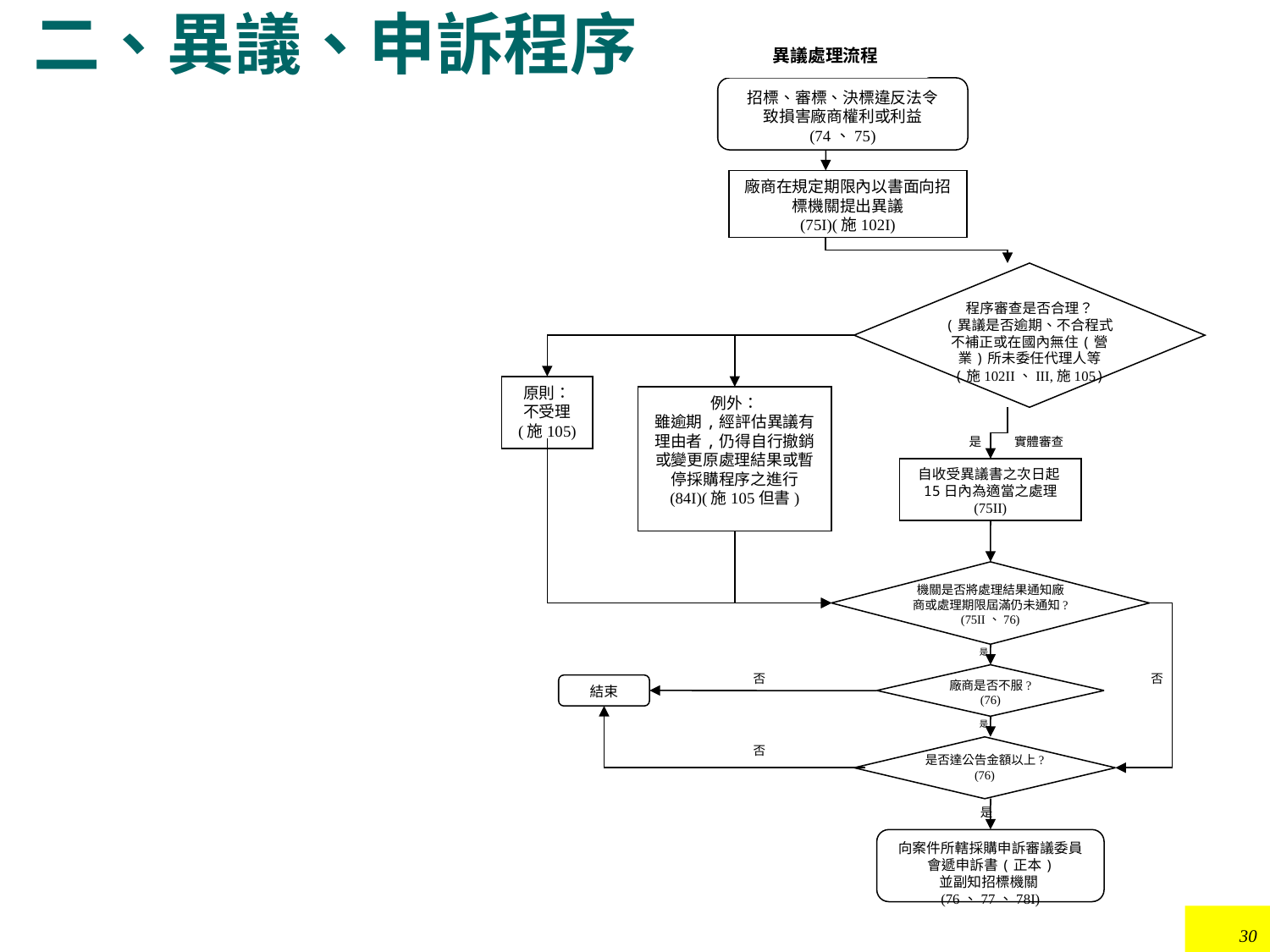

異議處理流程
招標、審標、決標違反法令
致損害廠商權利或利益
(74、75)

廠商在規定期限內以書面向招標機關提出異議
(75I)(施102I)
程序審查是否合理？
(異議是否逾期、不合程式不補正或在國內無住(營業)所未委任代理人等
(施102II、III,施105)

原則：
不受理
(施105)
例外：
雖逾期,經評估異議有理由者,仍得自行撤銷或變更原處理結果或暫停採購程序之進行
(84I)(施105但書)

是
實體審查
自收受異議書之次日起15日內為適當之處理
(75II)

機關是否將處理結果通知廠商或處理期限屆滿仍未通知?
(75II、76)

是

否
廠商是否不服?
(76)
否
結束

是

否
是否達公告金額以上?(76)
是

向案件所轄採購申訴審議委員會遞申訴書(正本)
並副知招標機關(76、77、78I)
# 二、異議、申訴程序
30